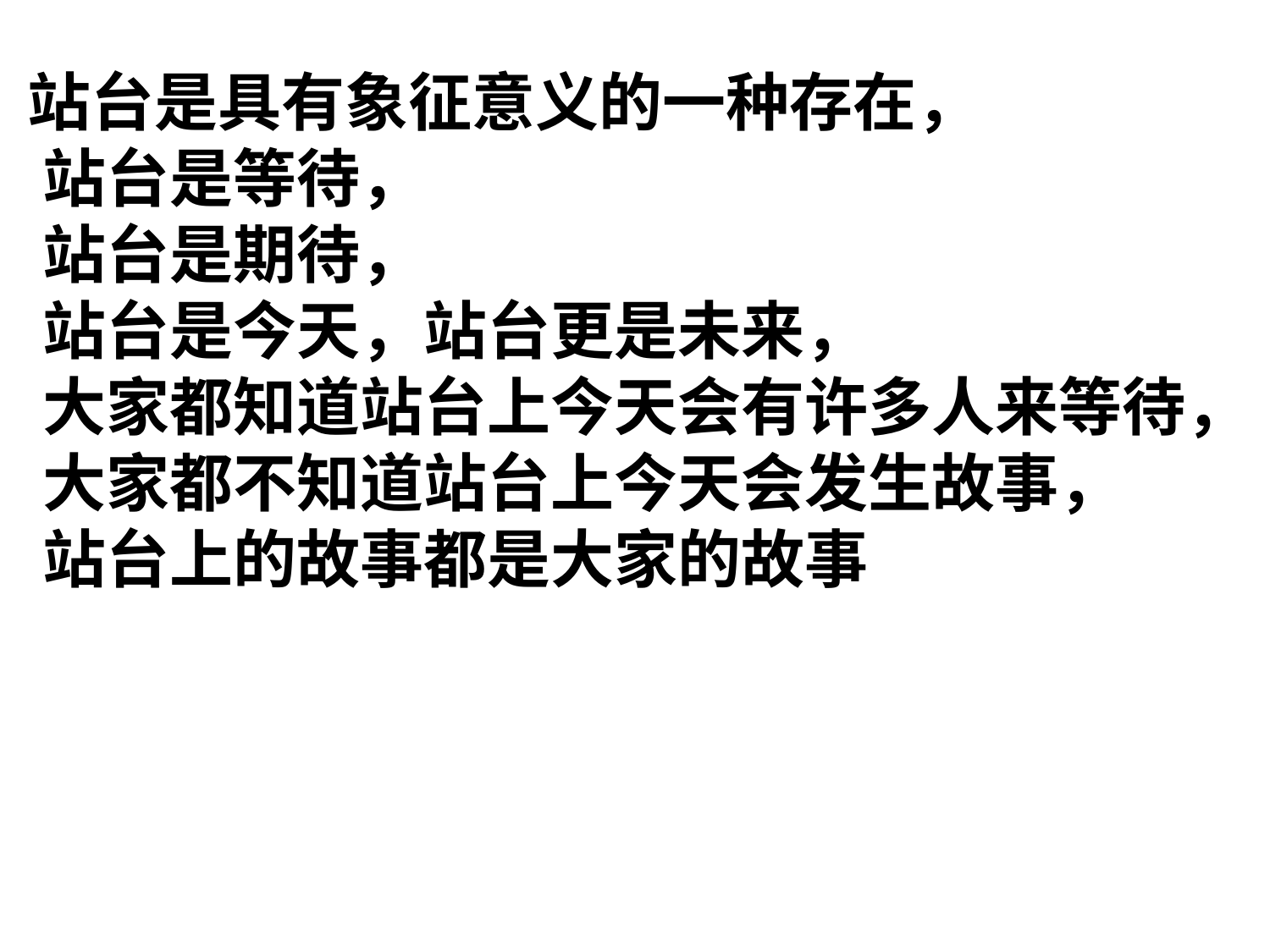

站台是具有象征意义的一种存在，
 站台是等待，
 站台是期待，
 站台是今天，站台更是未来，
 大家都知道站台上今天会有许多人来等待，
 大家都不知道站台上今天会发生故事，
 站台上的故事都是大家的故事